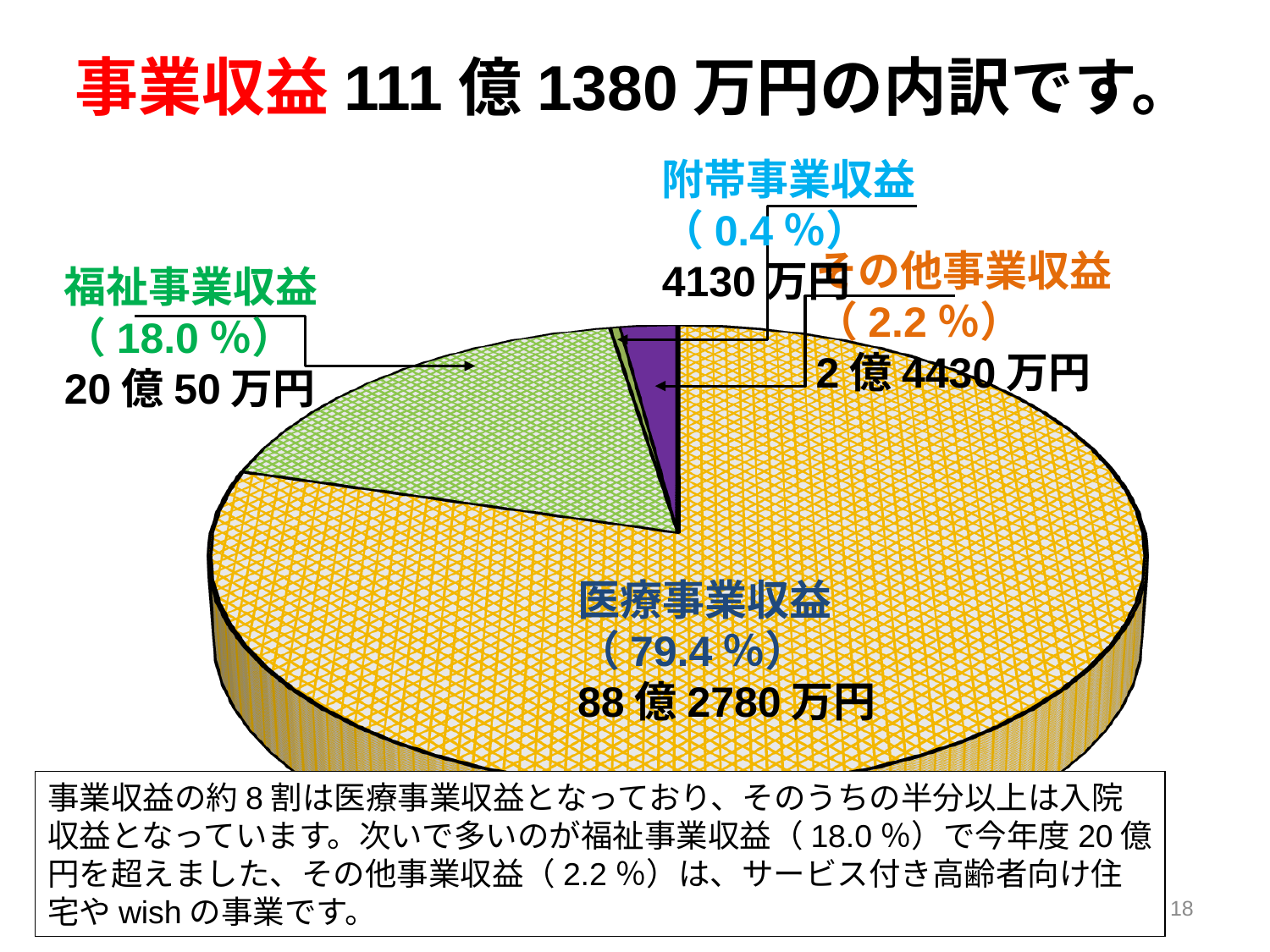

事業収益111億1380万円の内訳です。
附帯事業収益（0.4％）
4130万円
その他事業収益（2.2％）
2億4430万円
福祉事業収益（18.0％）
20億50万円

[unsupported chart]

医療事業収益（79.4％）
88億2780万円
事業収益の約8割は医療事業収益となっており、そのうちの半分以上は入院収益となっています。次いで多いのが福祉事業収益（18.0％）で今年度20億円を超えました、その他事業収益（2.2％）は、サービス付き高齢者向け住宅やwishの事業です。
18